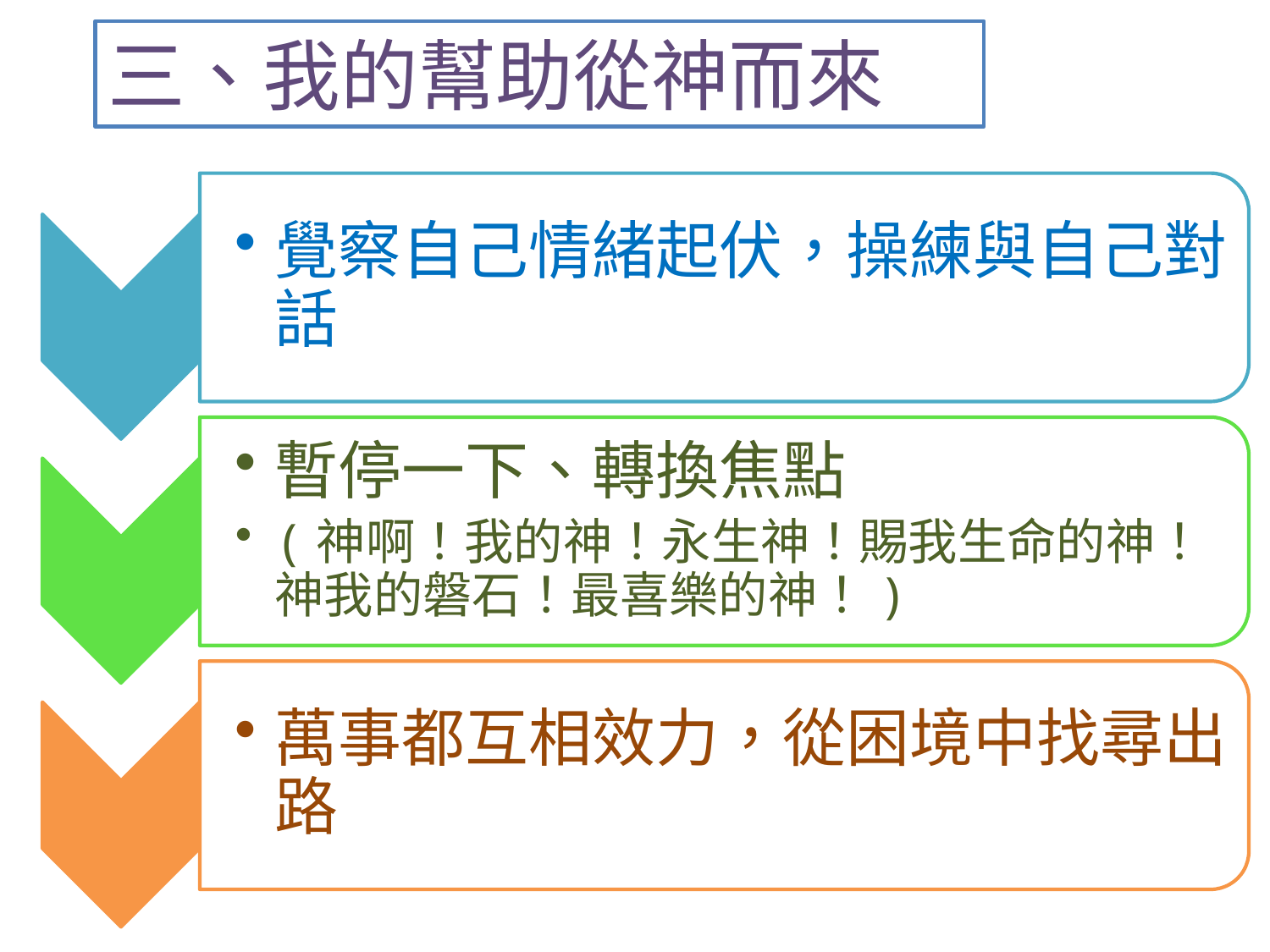

三、我的幫助從神而來

覺察自己情緒起伏，操練與自己對話

暫停一下、轉換焦點
(神啊！我的神！永生神！賜我生命的神！神我的磐石！最喜樂的神！)

萬事都互相效力，從困境中找尋出路